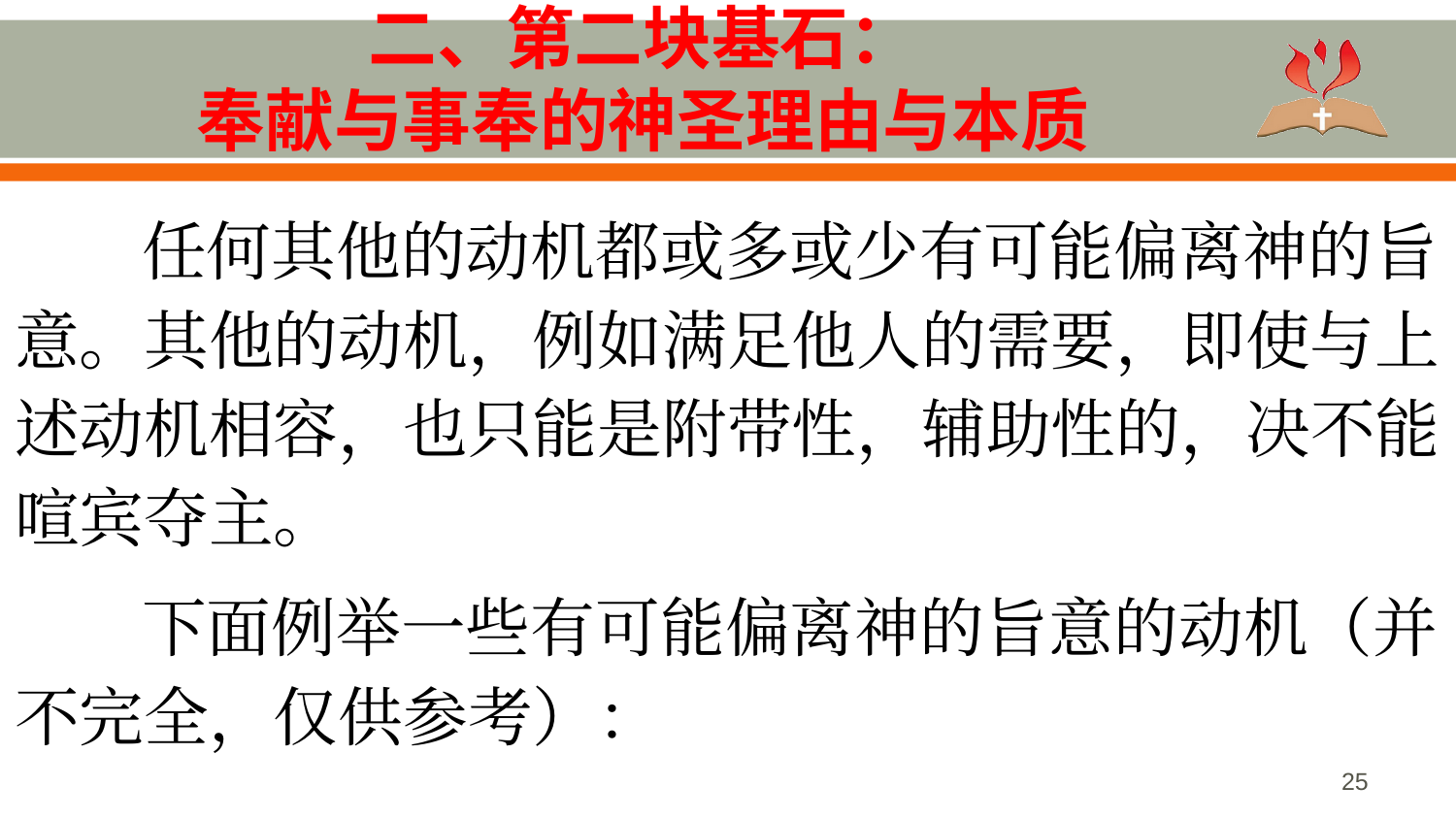

# 二、第二块基石： 奉献与事奉的神圣理由与本质
任何其他的动机都或多或少有可能偏离神的旨意。其他的动机，例如满足他人的需要，即使与上述动机相容，也只能是附带性，辅助性的，决不能喧宾夺主。
下面例举一些有可能偏离神的旨意的动机（并不完全，仅供参考）：

25